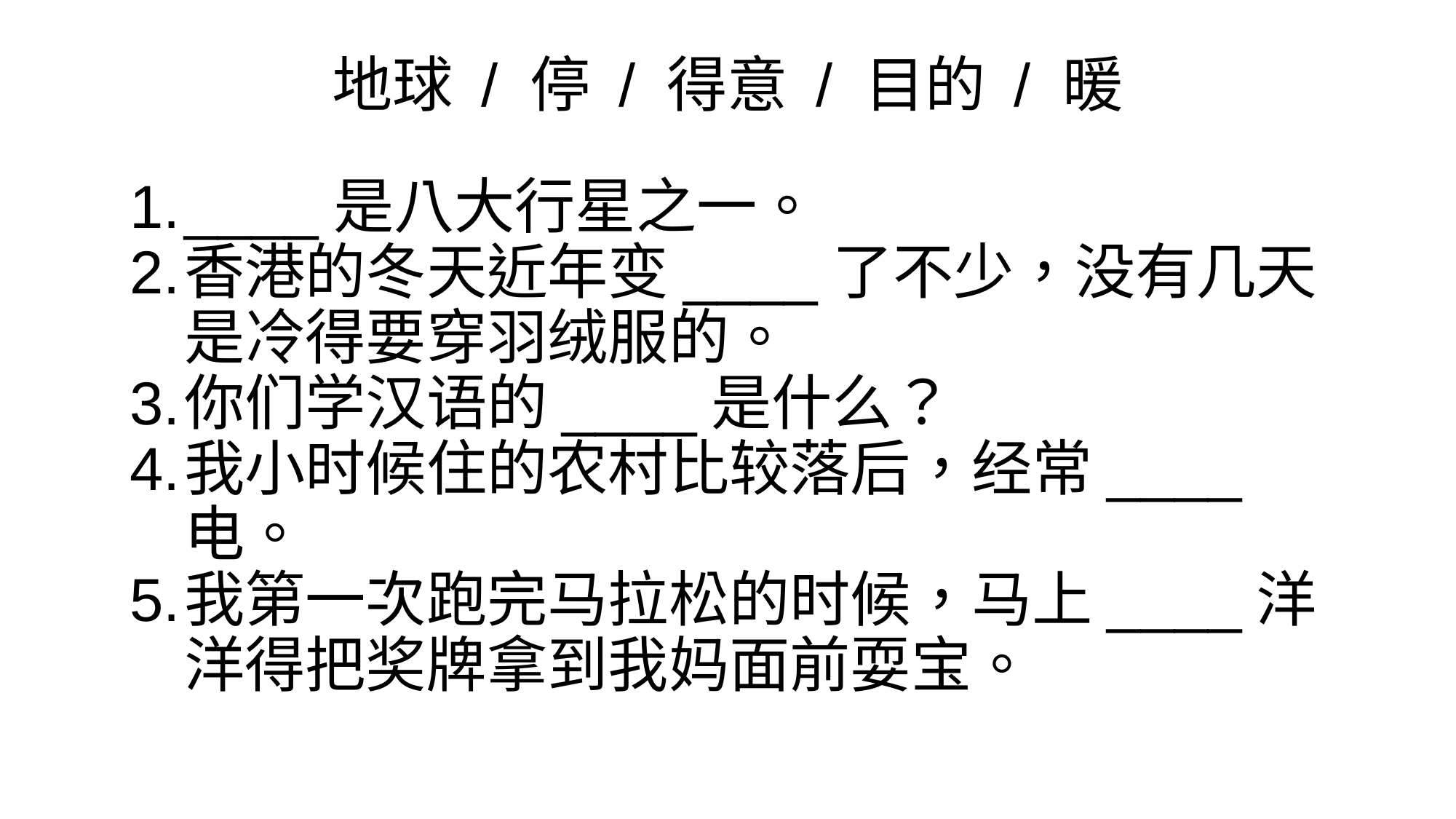

# 地球 / 停 / 得意 / 目的 / 暖
____是八大行星之一。
香港的冬天近年变____了不少，没有几天是冷得要穿羽绒服的。
你们学汉语的____是什么？
我小时候住的农村比较落后，经常____电。
我第一次跑完马拉松的时候，马上____洋洋得把奖牌拿到我妈面前耍宝。